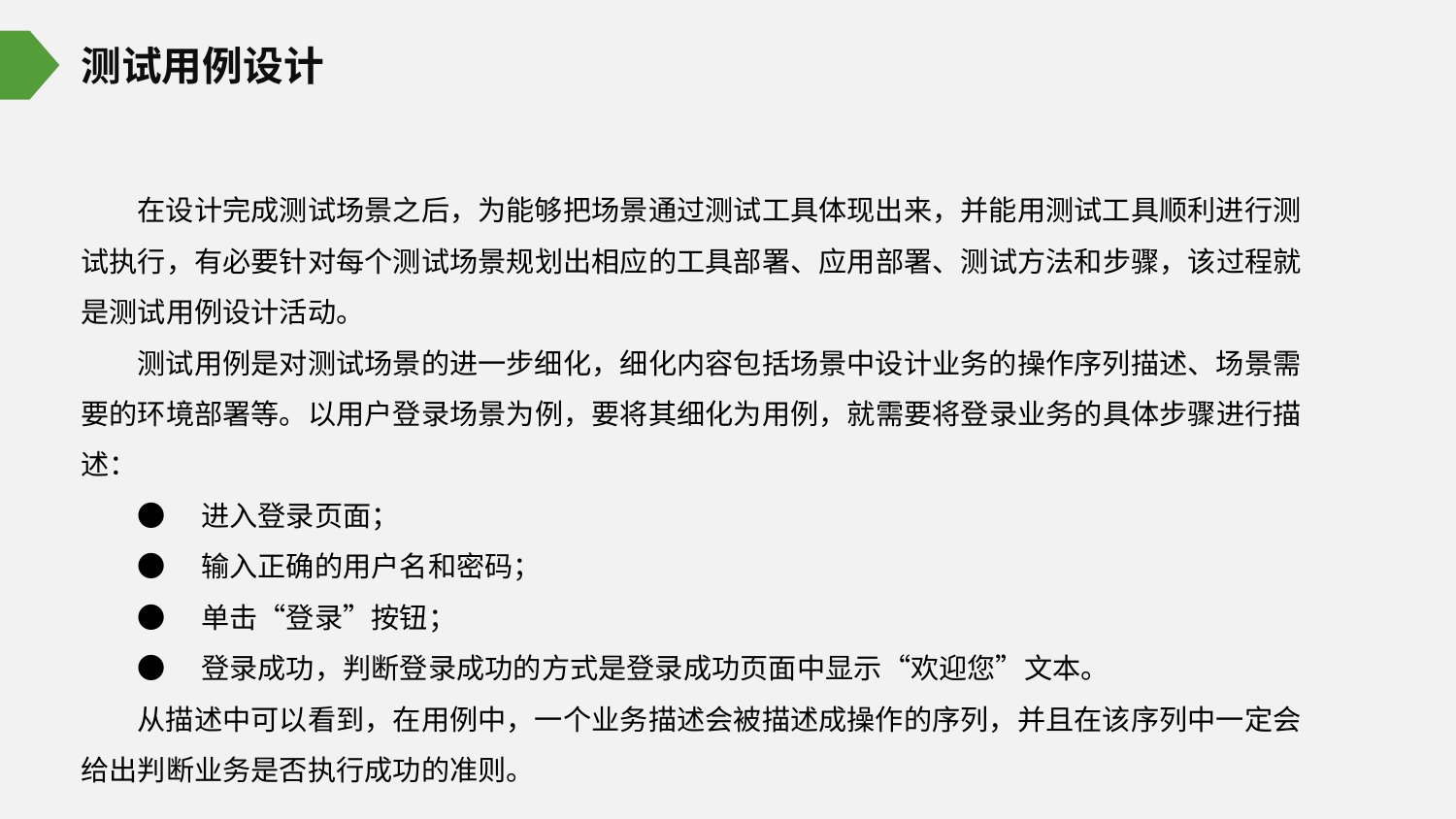

测试用例设计
在设计完成测试场景之后，为能够把场景通过测试工具体现出来，并能用测试工具顺利进行测试执行，有必要针对每个测试场景规划出相应的工具部署、应用部署、测试方法和步骤，该过程就是测试用例设计活动。
测试用例是对测试场景的进一步细化，细化内容包括场景中设计业务的操作序列描述、场景需要的环境部署等。以用户登录场景为例，要将其细化为用例，就需要将登录业务的具体步骤进行描述：
●　进入登录页面；
●　输入正确的用户名和密码；
●　单击“登录”按钮；
●　登录成功，判断登录成功的方式是登录成功页面中显示“欢迎您”文本。
从描述中可以看到，在用例中，一个业务描述会被描述成操作的序列，并且在该序列中一定会给出判断业务是否执行成功的准则。